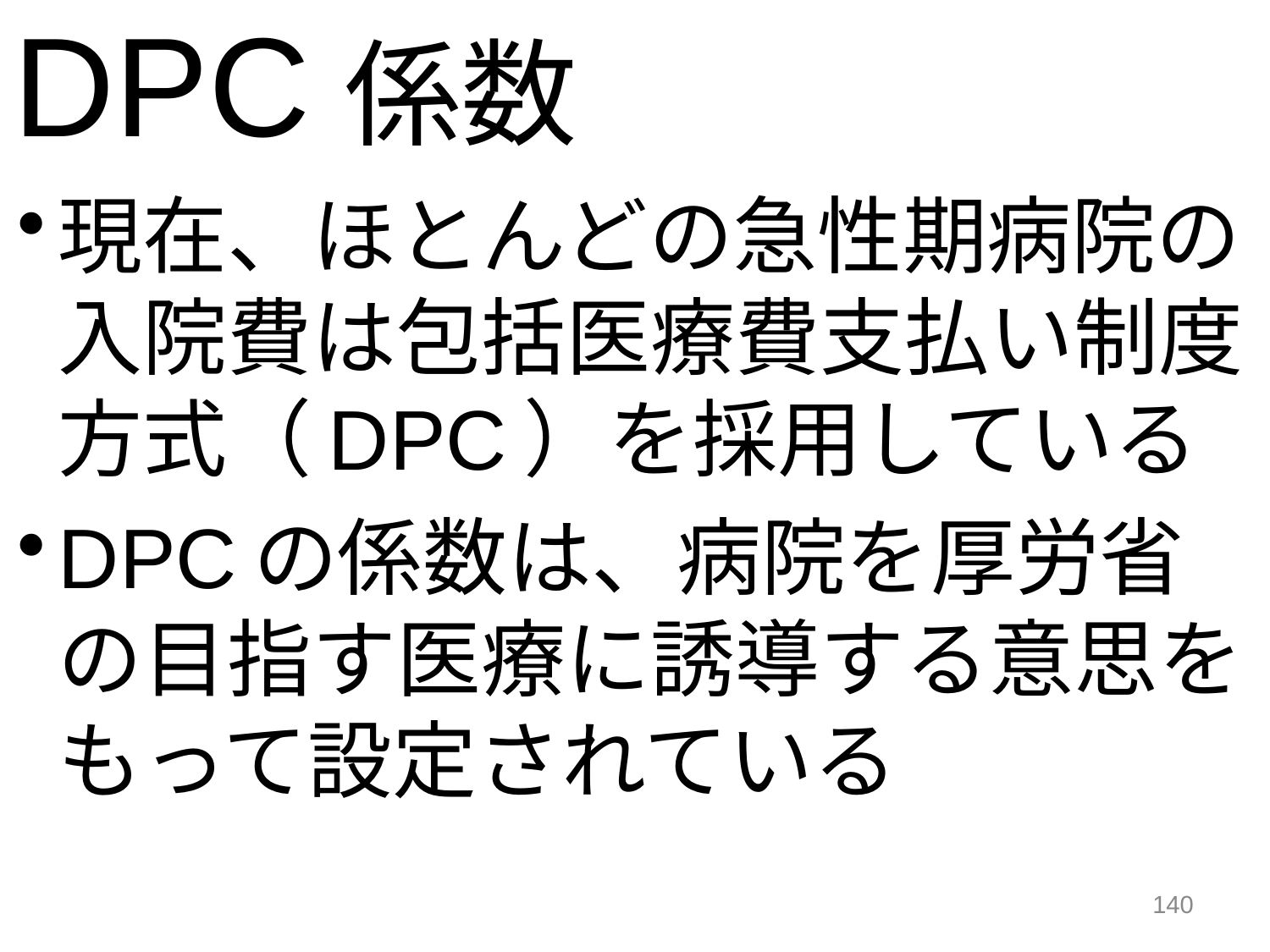

# DPC係数
現在、ほとんどの急性期病院の入院費は包括医療費支払い制度方式（DPC）を採用している
DPCの係数は、病院を厚労省の目指す医療に誘導する意思をもって設定されている
140